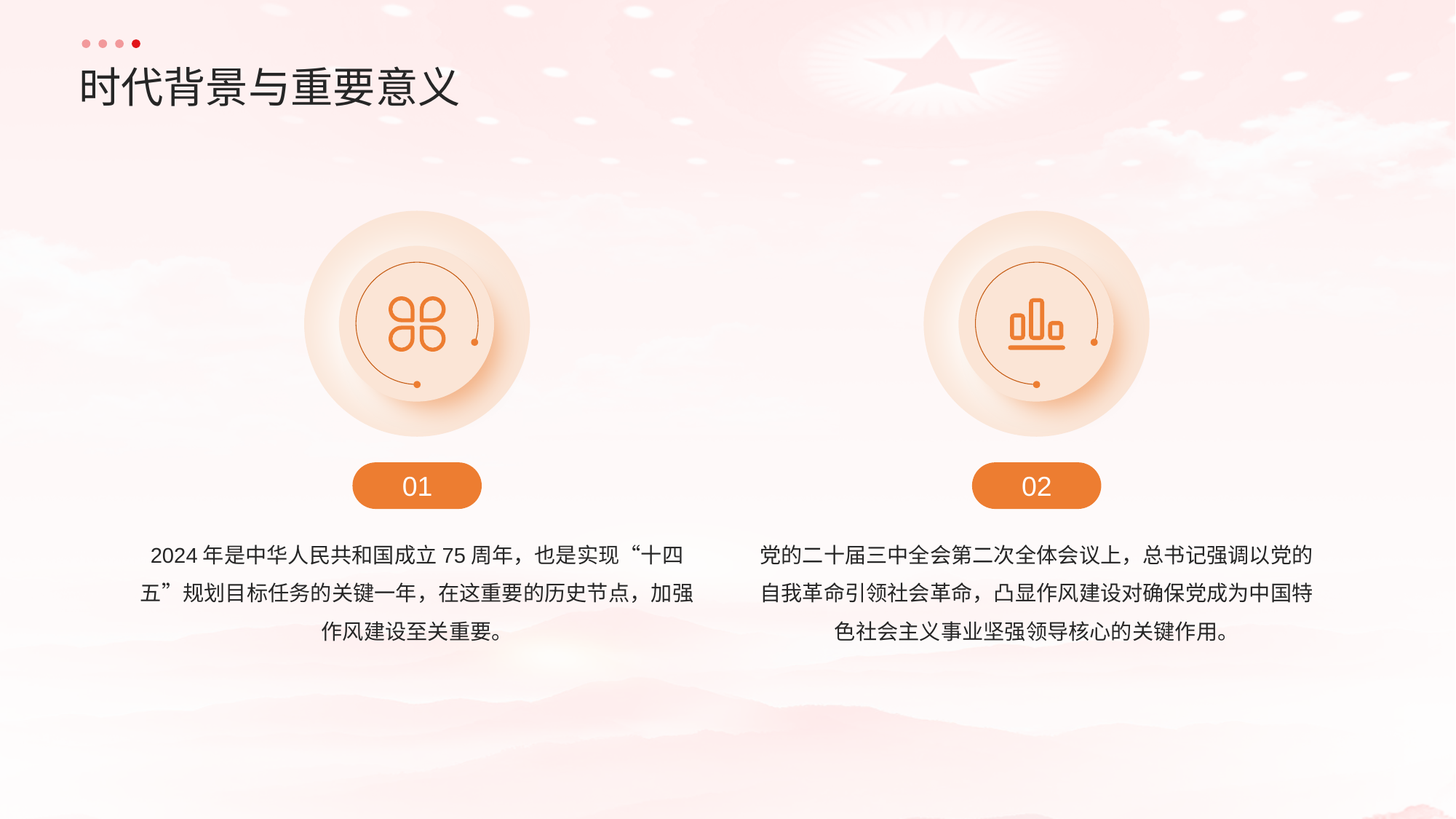

时代背景与重要意义

01
02
2024年是中华人民共和国成立75周年，也是实现“十四五”规划目标任务的关键一年，在这重要的历史节点，加强作风建设至关重要。
党的二十届三中全会第二次全体会议上，总书记强调以党的自我革命引领社会革命，凸显作风建设对确保党成为中国特色社会主义事业坚强领导核心的关键作用。